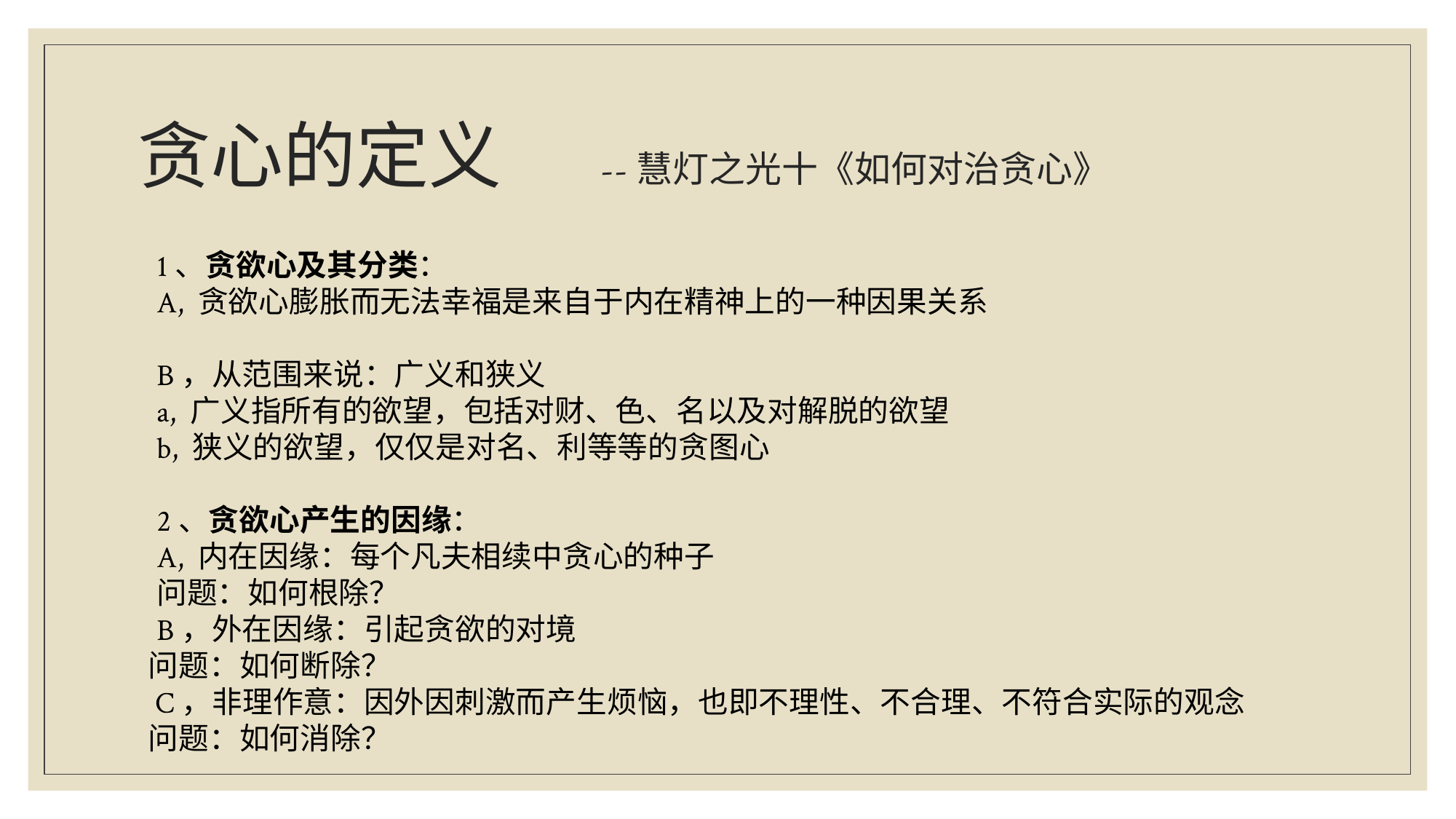

# 贪心的定义      --慧灯之光十《如何对治贪心》
1、贪欲心及其分类：
A, 贪欲心膨胀而无法幸福是来自于内在精神上的一种因果关系

B，从范围来说：广义和狭义
a, 广义指所有的欲望，包括对财、色、名以及对解脱的欲望
b, 狭义的欲望，仅仅是对名、利等等的贪图心

2、贪欲心产生的因缘：
A, 内在因缘：每个凡夫相续中贪心的种子
问题：如何根除？
B，外在因缘：引起贪欲的对境
问题：如何断除？
 C，非理作意：因外因刺激而产生烦恼，也即不理性、不合理、不符合实际的观念
问题：如何消除？